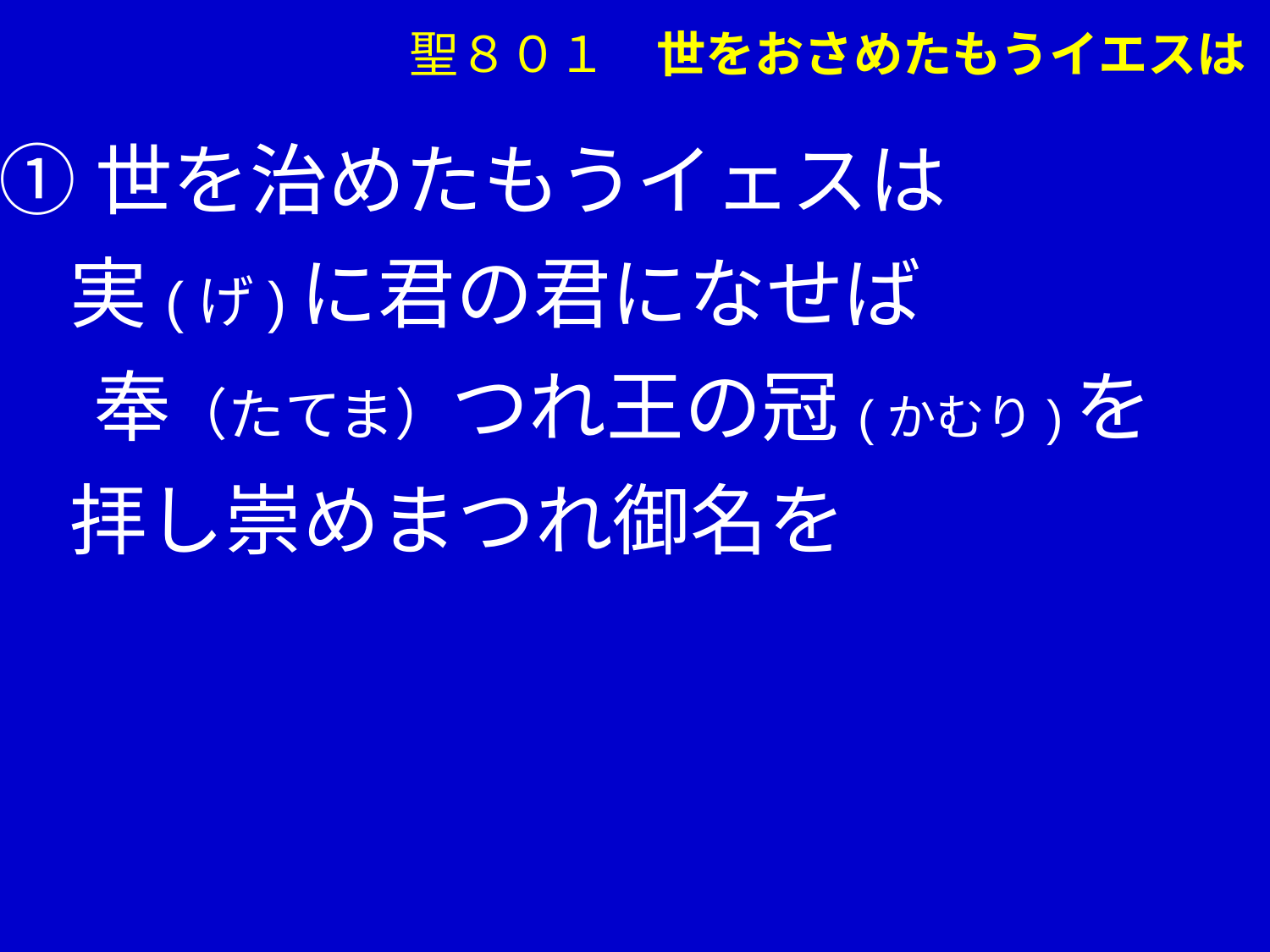

聖８０１　世をおさめたもうイエスは
①世を治めたもうイェスは
   実(げ)に君の君になせば
　 奉（たてま）つれ王の冠(かむり)を
   拝し崇めまつれ御名を